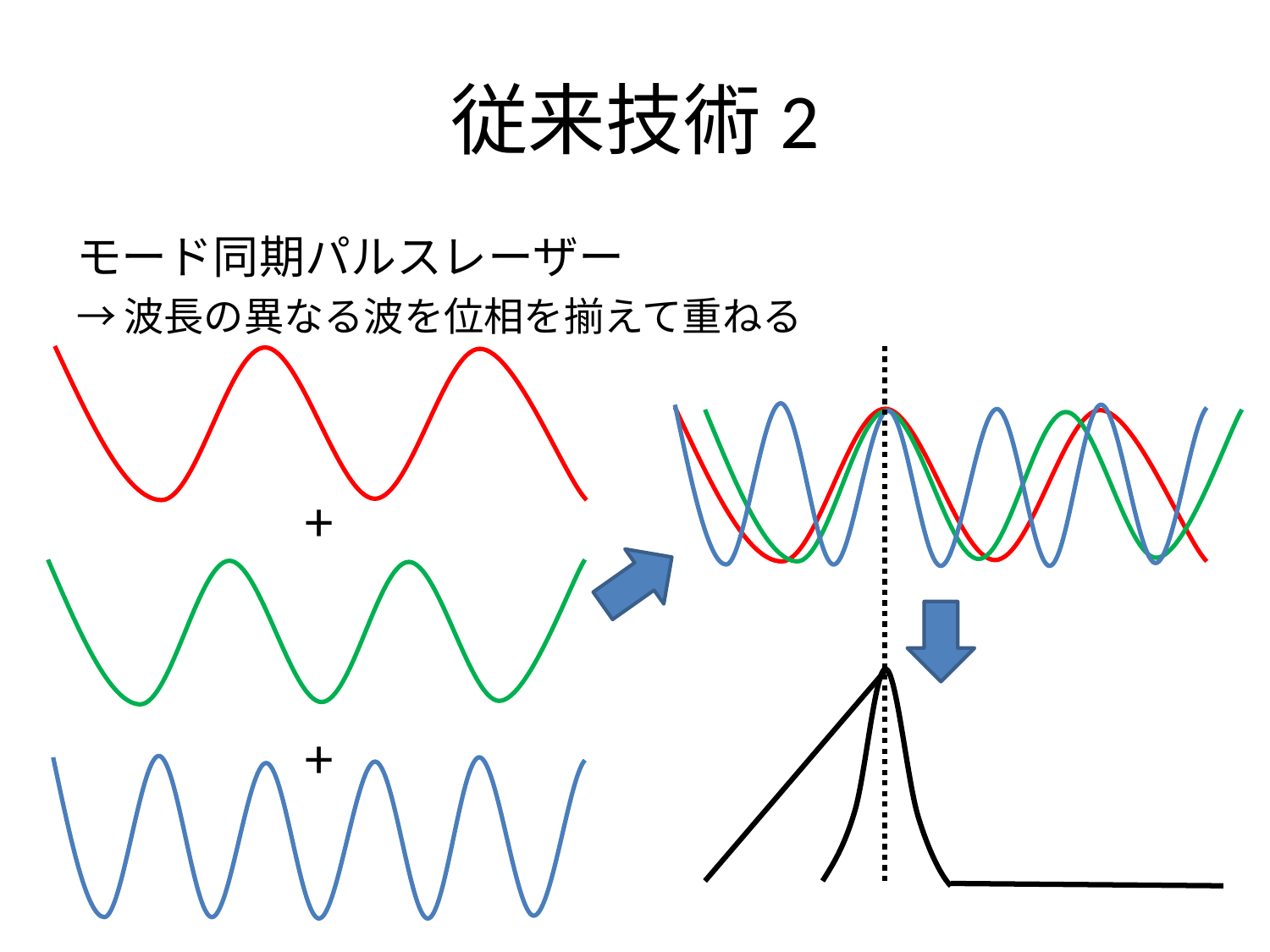

# 従来技術2
モード同期パルスレーザー
→波長の異なる波を位相を揃えて重ねる

+

+